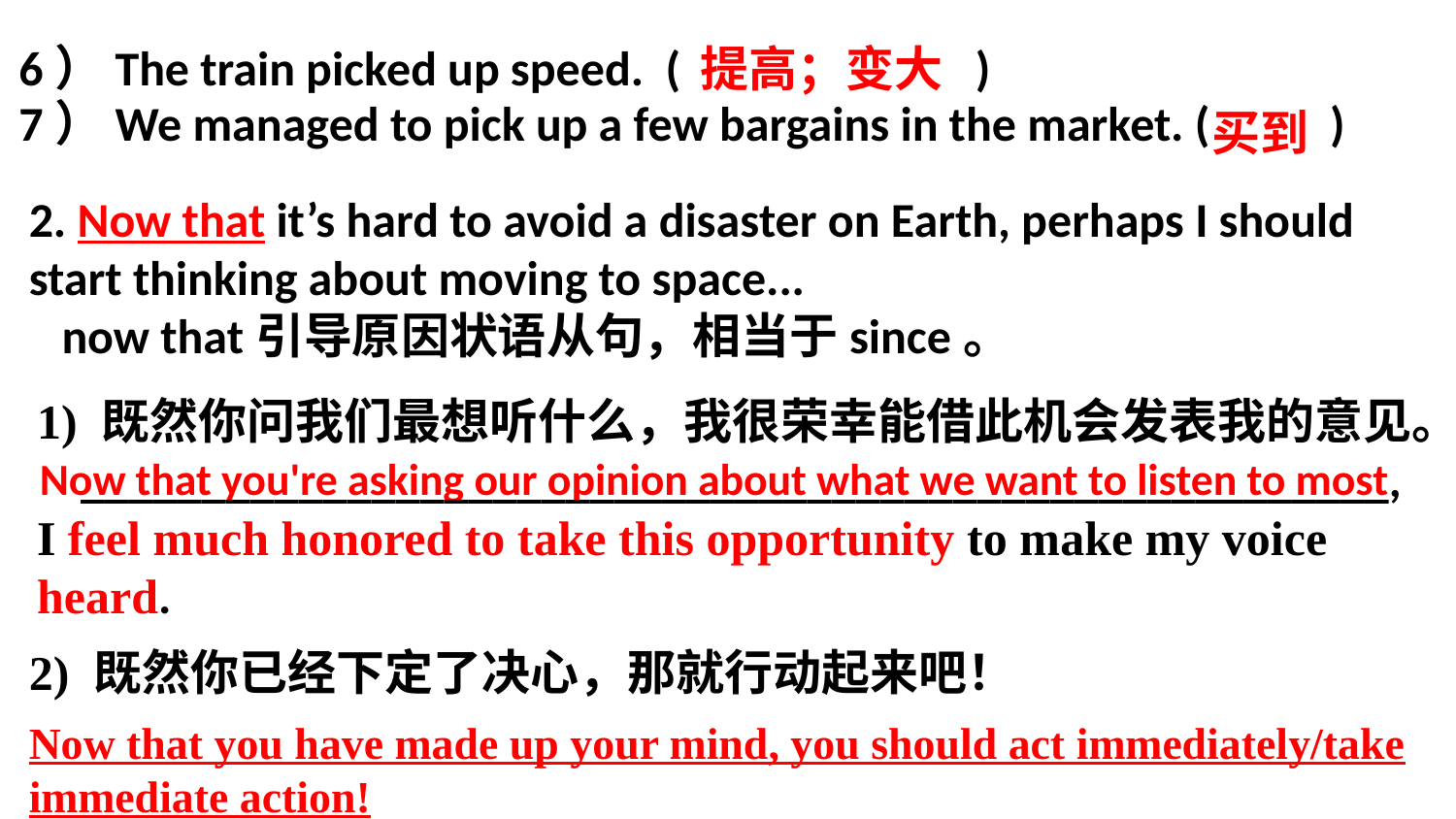

提高；变大
6）The train picked up speed.  (                           )
7）We managed to pick up a few bargains in the market. (           )
买到
2. Now that it’s hard to avoid a disaster on Earth, perhaps I should start thinking about moving to space...
   now that引导原因状语从句，相当于since。
1) 既然你问我们最想听什么，我很荣幸能借此机会发表我的意见。
    ______________________________________________________, I feel much honored to take this opportunity to make my voice heard.
Now that you're asking our opinion about what we want to listen to most
2) 既然你已经下定了决心，那就行动起来吧！
Now that you have made up your mind, you should act immediately/take immediate action!